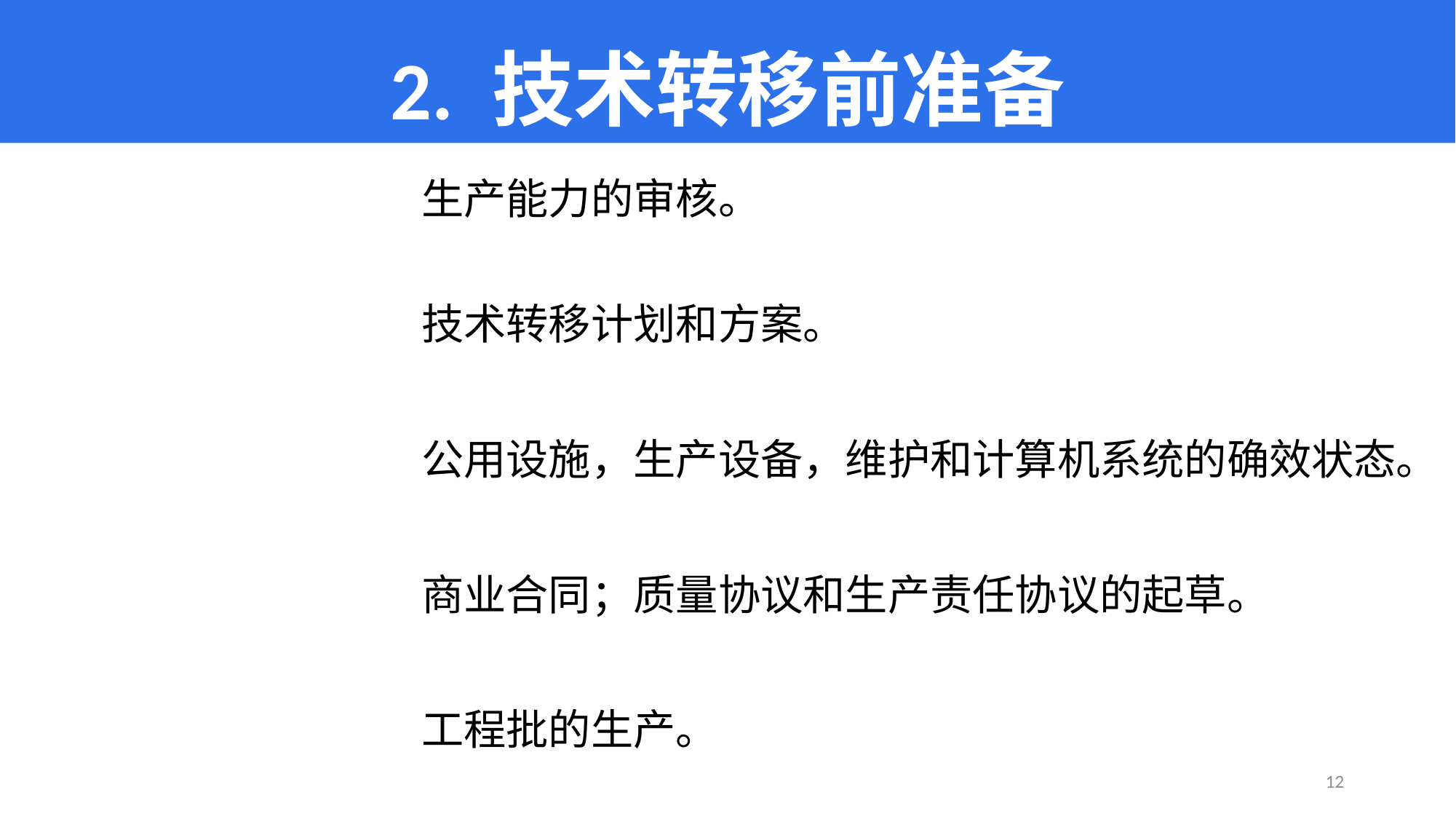

# 2. 技术转移前准备
生产能力的审核。

技术转移计划和方案。

公用设施，生产设备，维护和计算机系统的确效状态。

商业合同；质量协议和生产责任协议的起草。

工程批的生产。
12